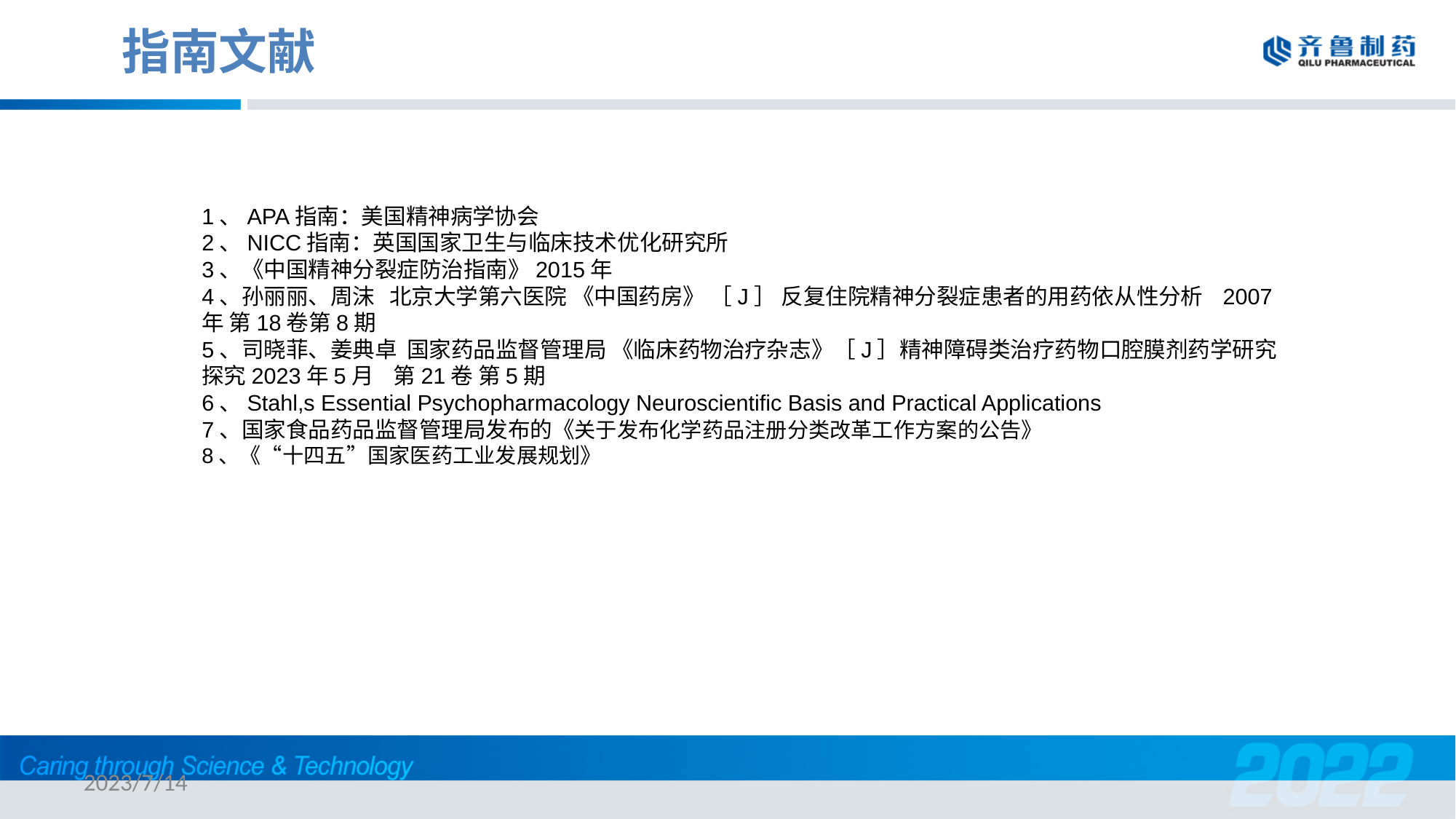

指南文献
1、APA指南：美国精神病学协会
2、NICC指南：英国国家卫生与临床技术优化研究所
3、《中国精神分裂症防治指南》2015年
4、孙丽丽、周沫   北京大学第六医院 《中国药房》 ［J］ 反复住院精神分裂症患者的用药依从性分析   2007年 第18卷第8期
5、司晓菲、姜典卓  国家药品监督管理局 《临床药物治疗杂志》［J］精神障碍类治疗药物口腔膜剂药学研究探究2023年5月    第21卷 第5期
6、Stahl,s Essential Psychopharmacology Neuroscientific Basis and Practical Applications
7、国家食品药品监督管理局发布的《关于发布化学药品注册分类改革工作方案的公告》
8、《“十四五”国家医药工业发展规划》

2023/7/14